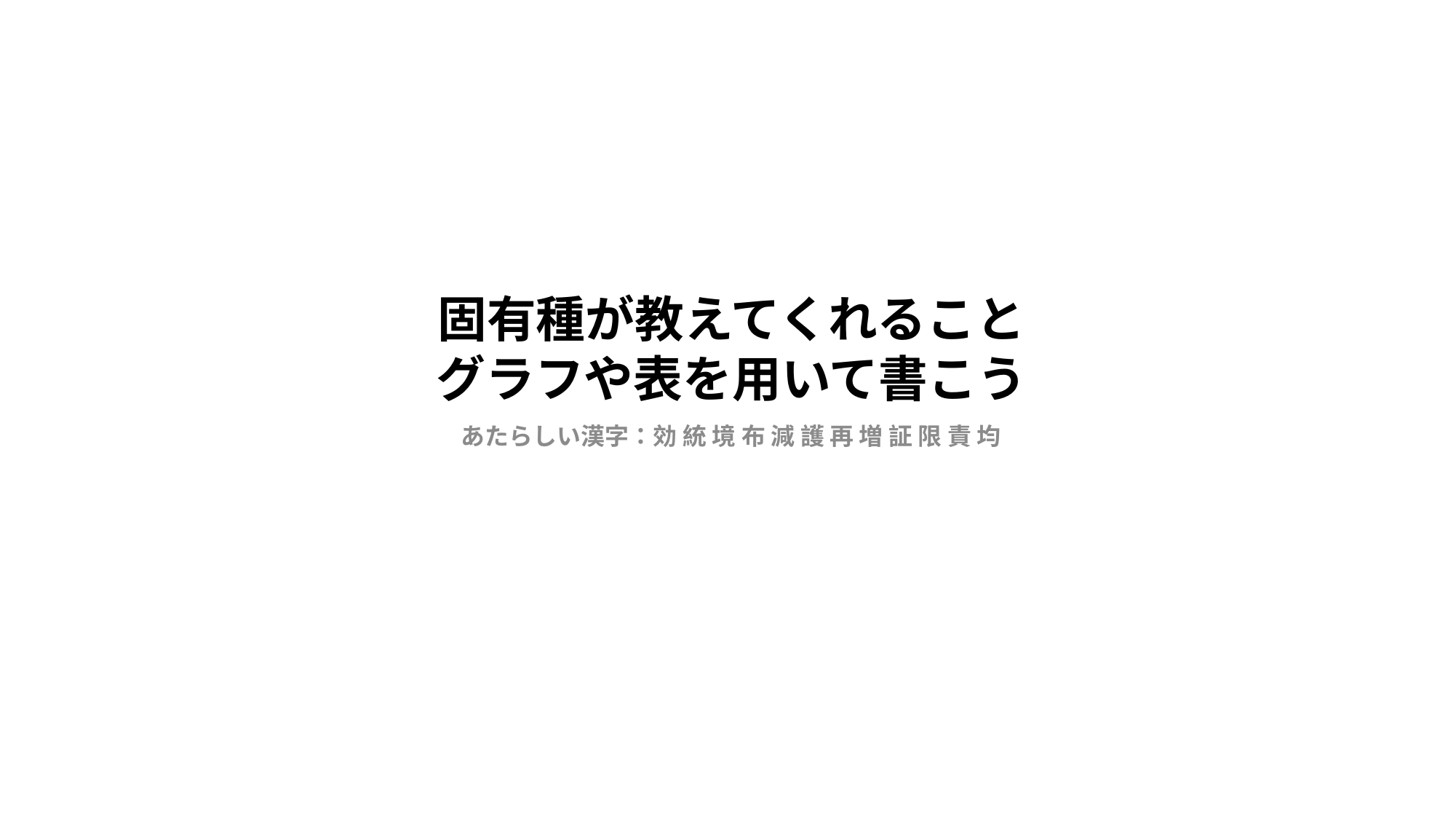

# 固有種が教えてくれること グラフや表を用いて書こう
あたらしい漢字：効 統 境 布 減 護 再 増 証 限 責 均